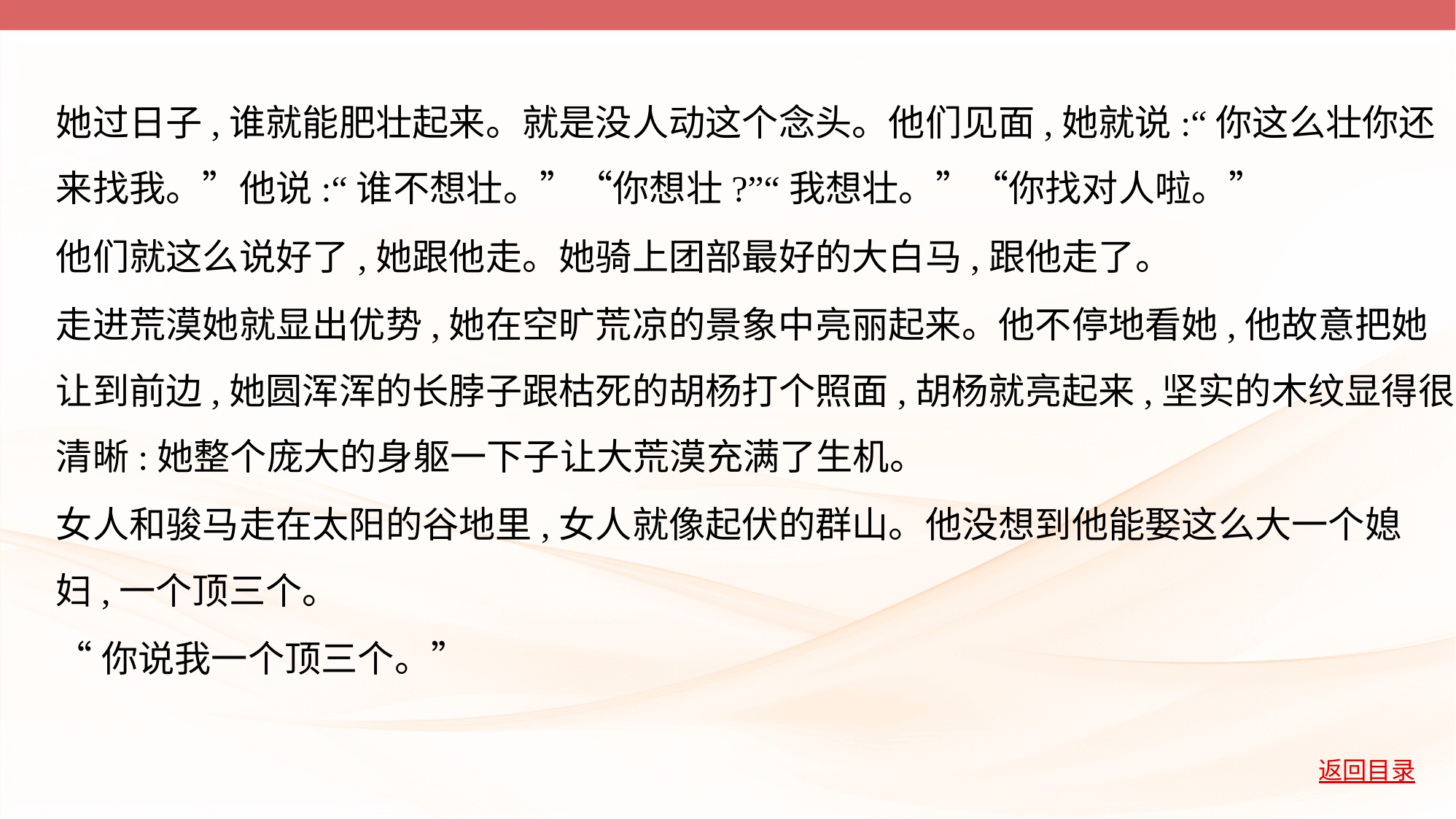

她过日子,谁就能肥壮起来。就是没人动这个念头。他们见面,她就说:“你这么壮你还
来找我。”他说:“谁不想壮。”“你想壮?”“我想壮。”“你找对人啦。”
他们就这么说好了,她跟他走。她骑上团部最好的大白马,跟他走了。
走进荒漠她就显出优势,她在空旷荒凉的景象中亮丽起来。他不停地看她,他故意把她
让到前边,她圆浑浑的长脖子跟枯死的胡杨打个照面,胡杨就亮起来,坚实的木纹显得很
清晰:她整个庞大的身躯一下子让大荒漠充满了生机。
女人和骏马走在太阳的谷地里,女人就像起伏的群山。他没想到他能娶这么大一个媳
妇,一个顶三个。
“你说我一个顶三个。”